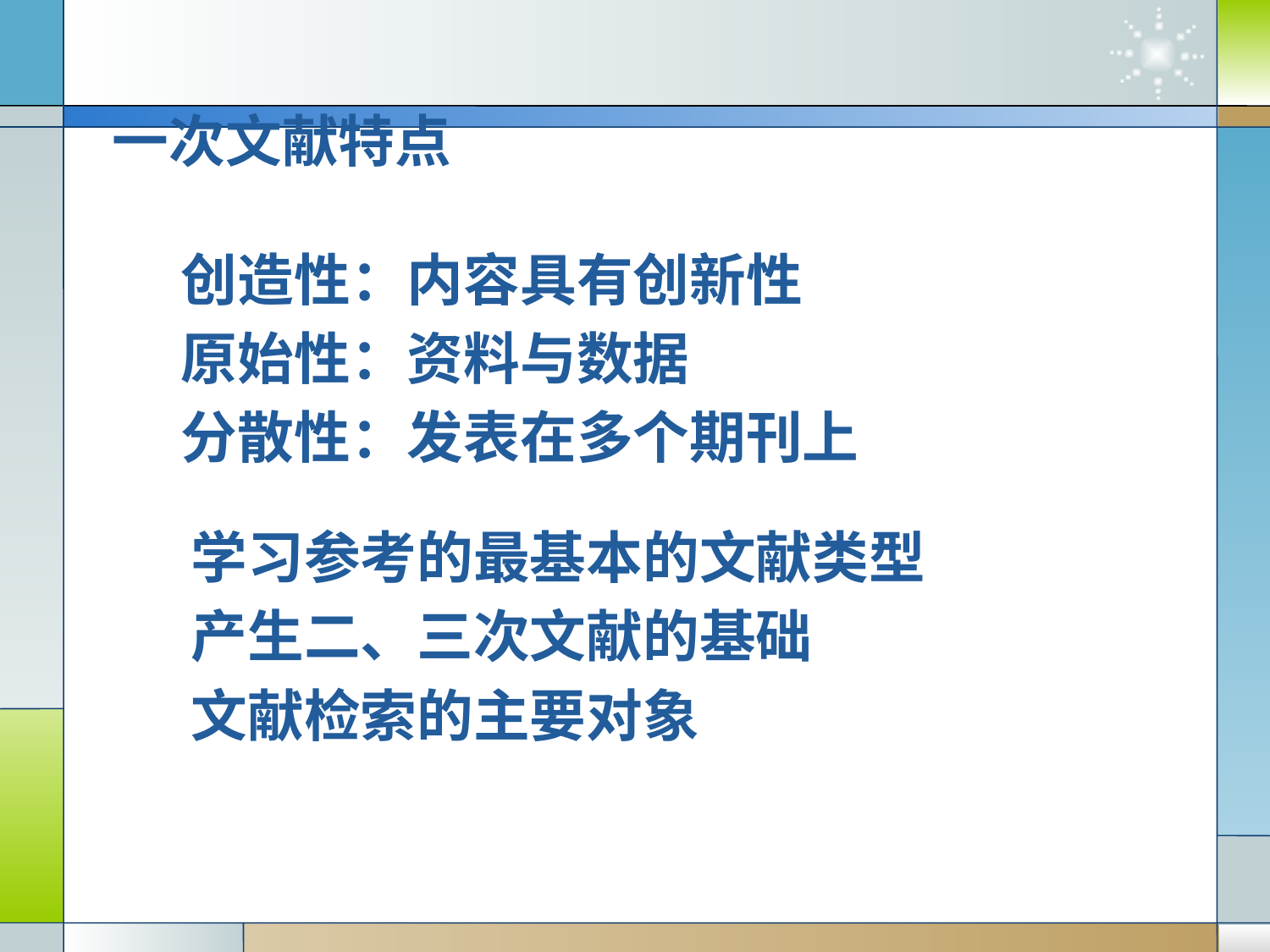

一次文献特点
创造性：内容具有创新性
原始性：资料与数据
分散性：发表在多个期刊上
学习参考的最基本的文献类型
产生二、三次文献的基础
文献检索的主要对象